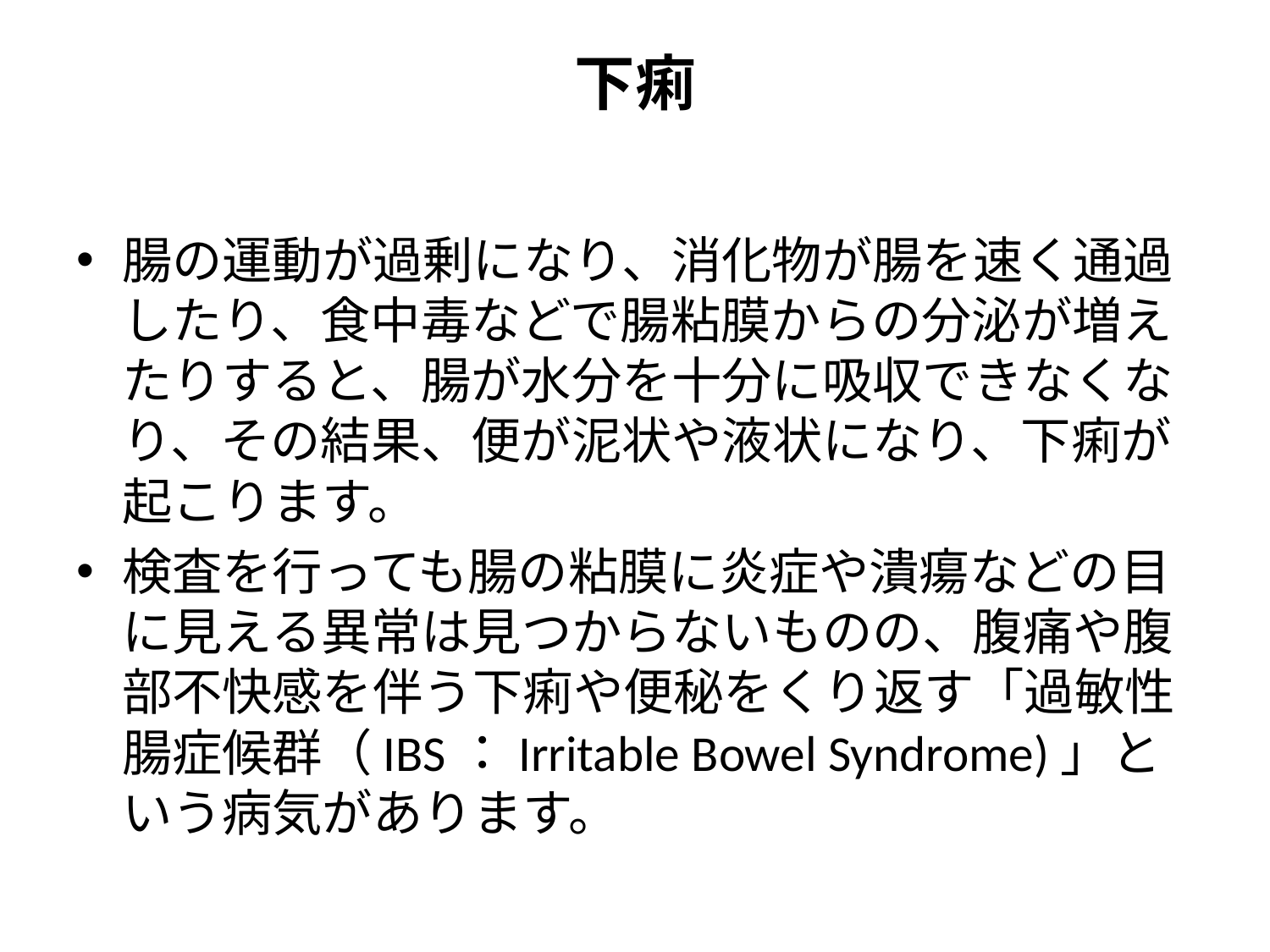

# 下痢
腸の運動が過剰になり、消化物が腸を速く通過したり、食中毒などで腸粘膜からの分泌が増えたりすると、腸が水分を十分に吸収できなくなり、その結果、便が泥状や液状になり、下痢が起こります。
検査を行っても腸の粘膜に炎症や潰瘍などの目に見える異常は見つからないものの、腹痛や腹部不快感を伴う下痢や便秘をくり返す「過敏性腸症候群（IBS：Irritable Bowel Syndrome)」という病気があります。